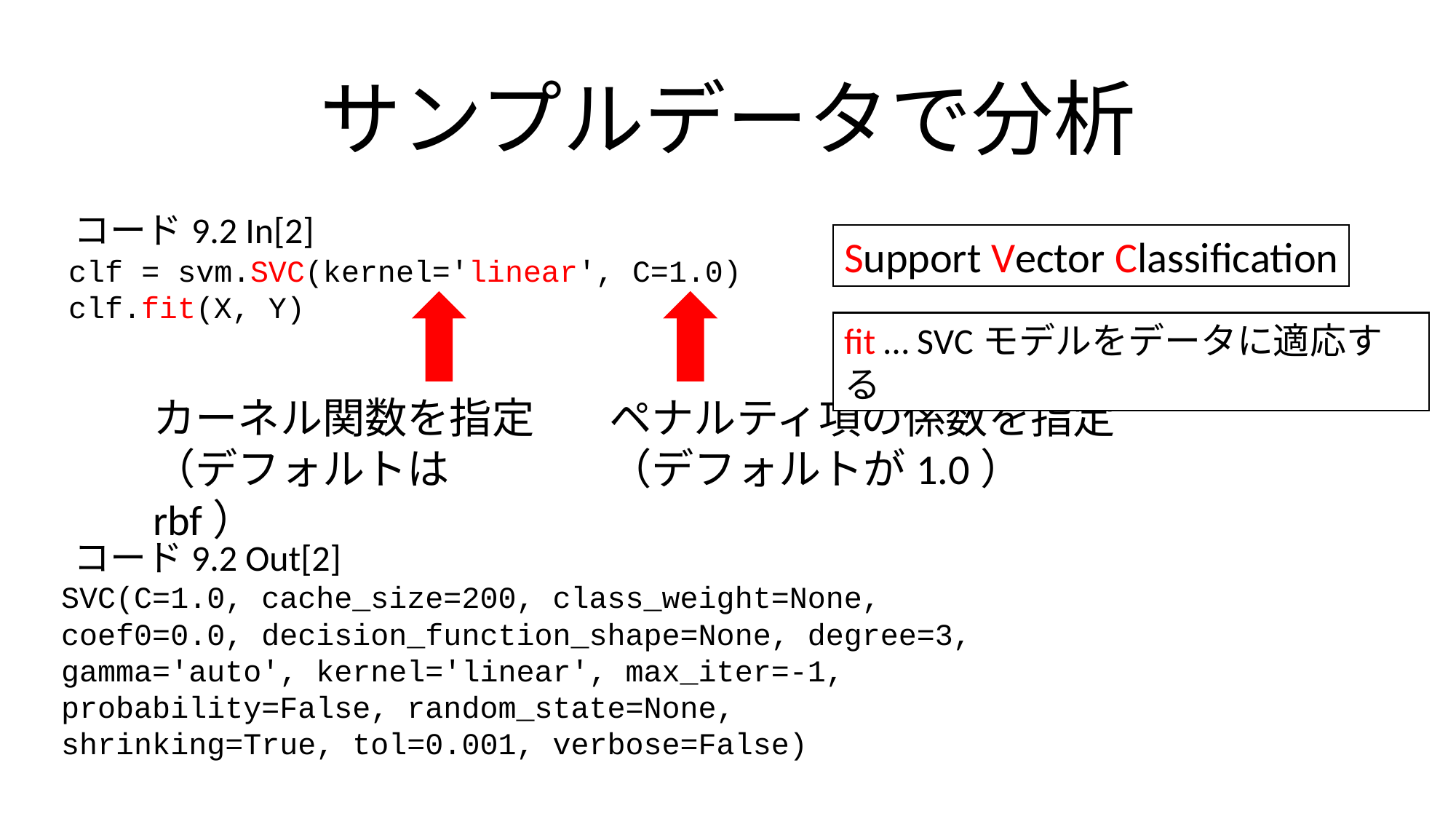

# サンプルデータで分析
コード9.2 In[2]
Support Vector Classification
clf = svm.SVC(kernel='linear', C=1.0)
clf.fit(X, Y)

fit … SVCモデルをデータに適応する
カーネル関数を指定
（デフォルトはrbf）
ペナルティ項の係数を指定
（デフォルトが1.0）
コード9.2 Out[2]
SVC(C=1.0, cache_size=200, class_weight=None, coef0=0.0, decision_function_shape=None, degree=3, gamma='auto', kernel='linear', max_iter=-1, probability=False, random_state=None, shrinking=True, tol=0.001, verbose=False)